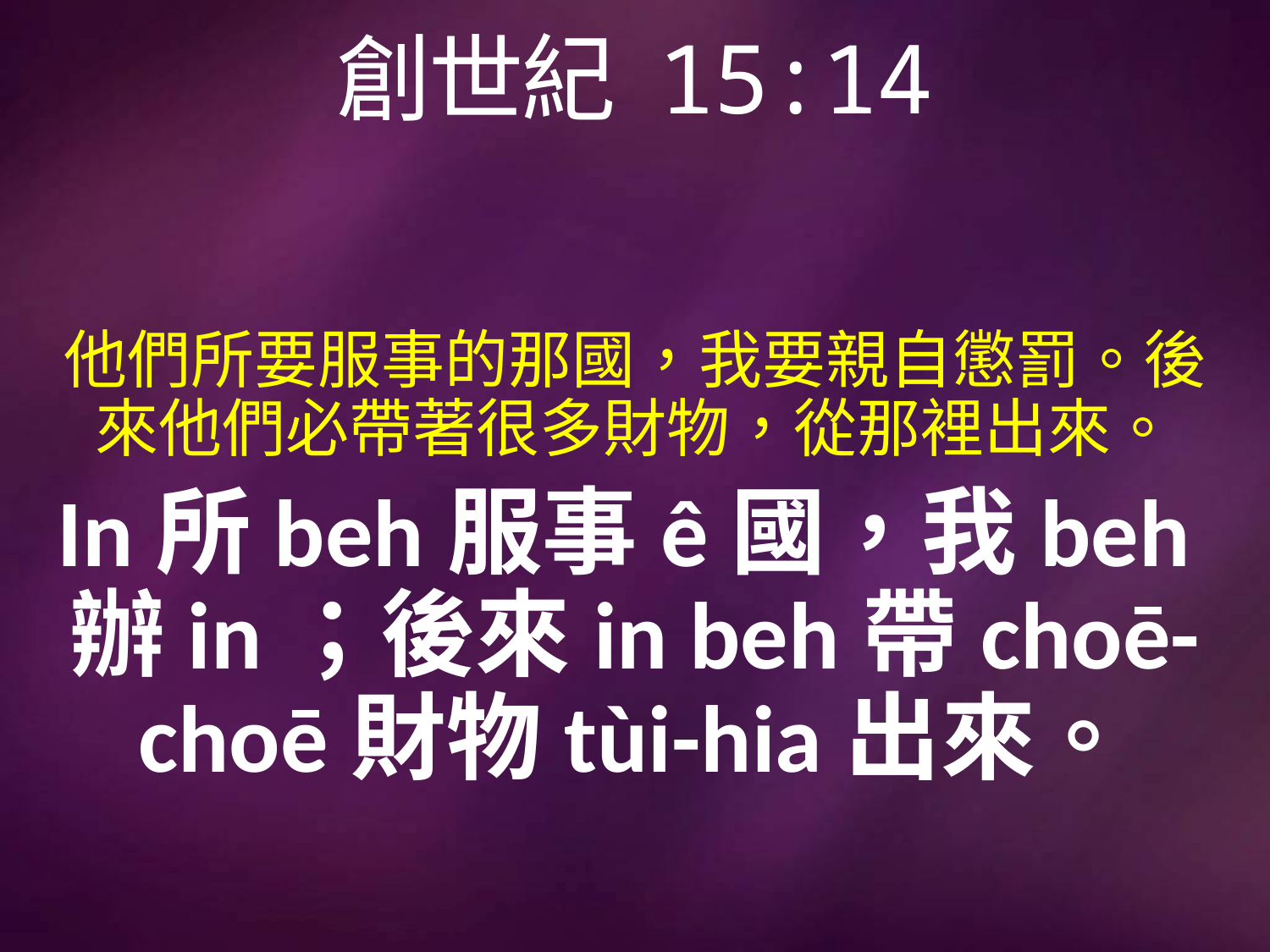

# 創世紀 15:14
他們所要服事的那國，我要親自懲罰。後來他們必帶著很多財物，從那裡出來。
In所beh服事ê國，我beh辦in；後來in beh帶choē-choē財物tùi-hia出來。